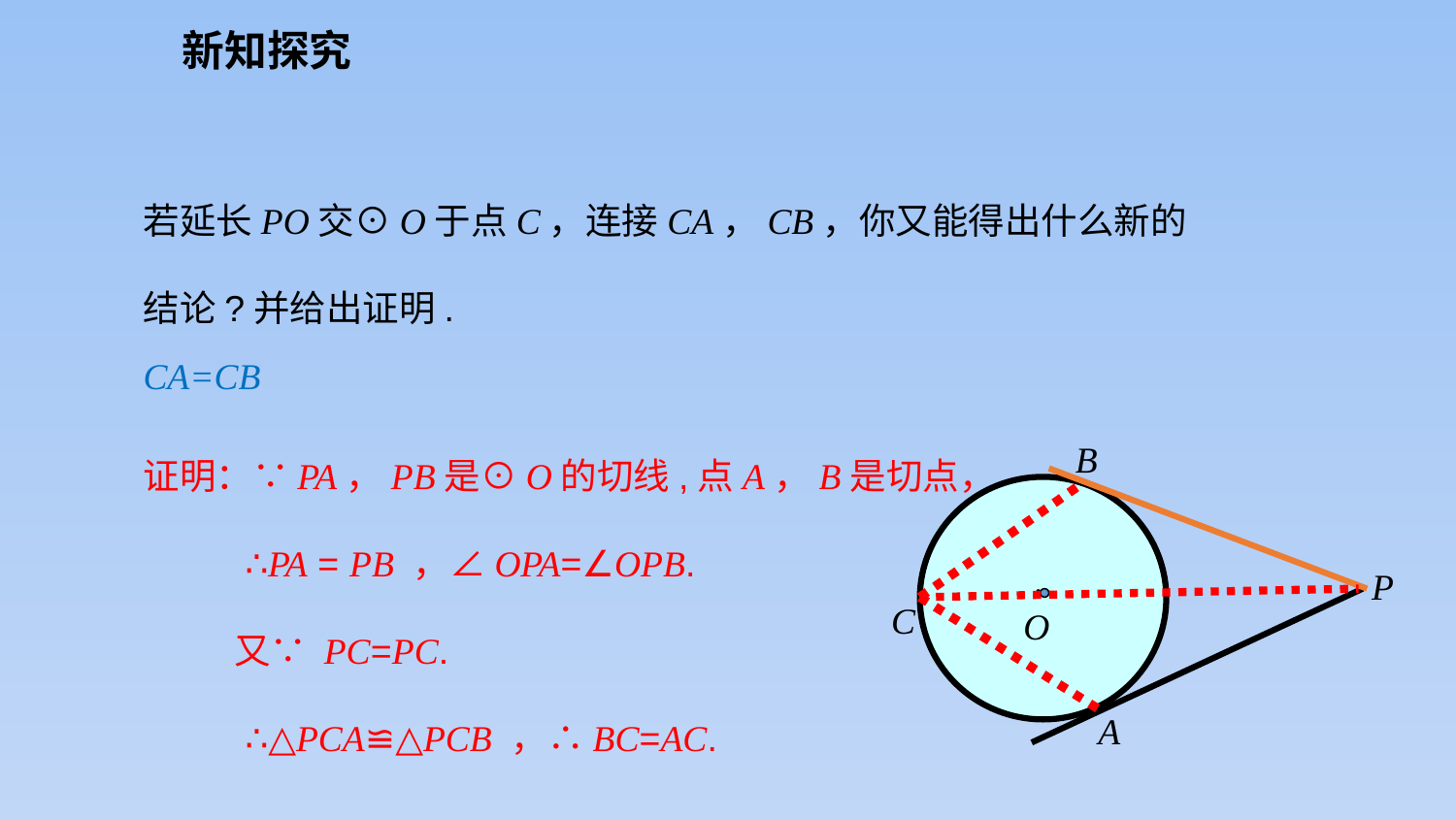

新知探究
若延长PO交⊙O于点C，连接CA，CB，你又能得出什么新的结论?并给出证明.
CA=CB
证明：∵PA，PB是⊙O的切线,点A，B是切点，
          ∴PA = PB ，∠OPA=∠OPB.
          又∵ PC=PC.
          ∴△PCA≌△PCB ，∴BC=AC.
B

.
P

C

O
A